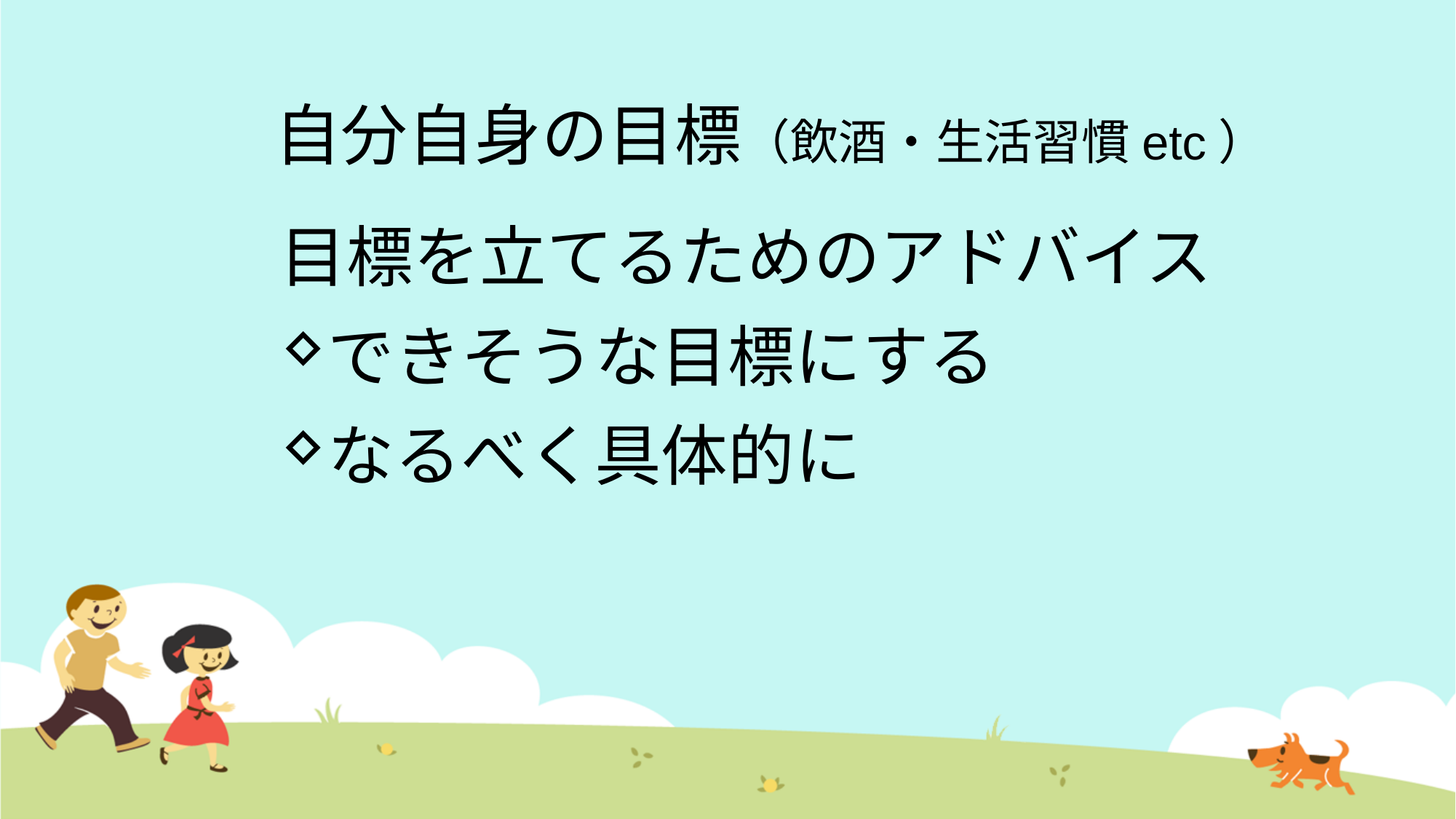

# 自分自身の目標（飲酒・生活習慣etc）
目標を立てるためのアドバイス
できそうな目標にする
なるべく具体的に